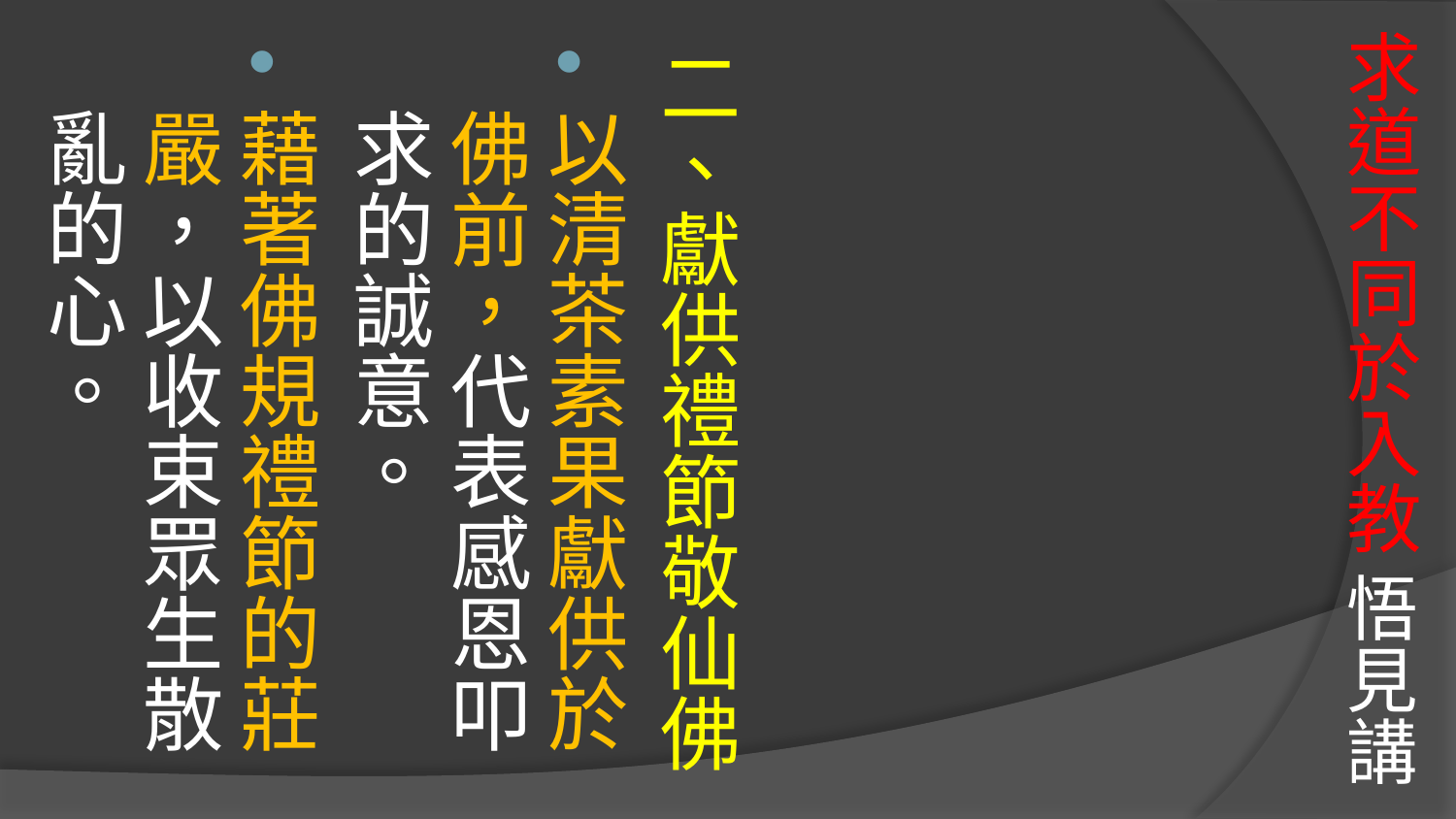

# 求道不同於入教 悟見講
二、獻供禮節敬仙佛
以清茶素果獻供於佛前，代表感恩叩求的誠意。
藉著佛規禮節的莊嚴，以收束眾生散亂的心。